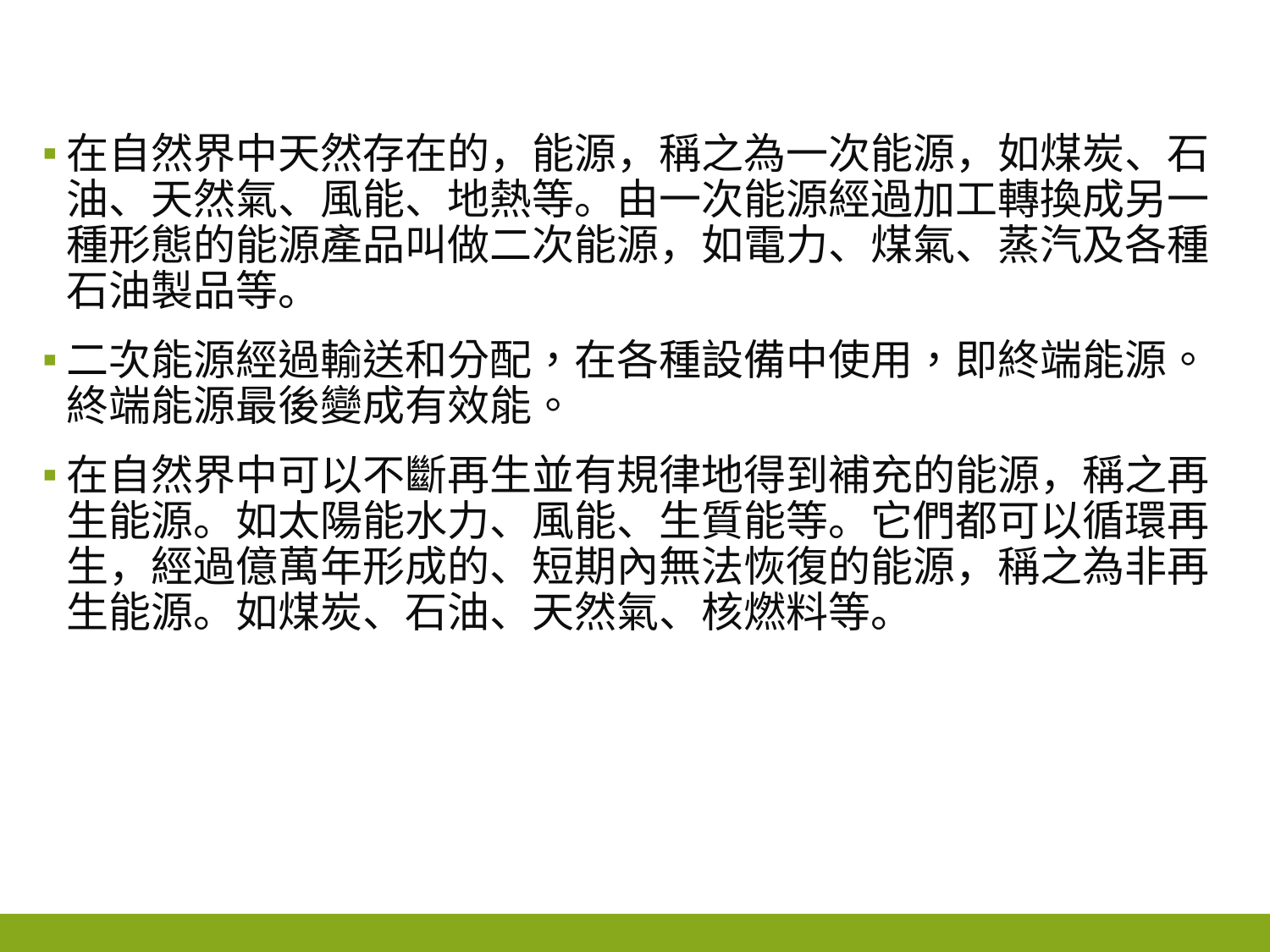

#
在自然界中天然存在的，能源，稱之為一次能源，如煤炭、石油、天然氣、風能、地熱等。由一次能源經過加工轉換成另一種形態的能源產品叫做二次能源，如電力、煤氣、蒸汽及各種石油製品等。
二次能源經過輸送和分配，在各種設備中使用，即終端能源。終端能源最後變成有效能。
在自然界中可以不斷再生並有規律地得到補充的能源，稱之再生能源。如太陽能水力、風能、生質能等。它們都可以循環再生，經過億萬年形成的、短期內無法恢復的能源，稱之為非再生能源。如煤炭、石油、天然氣、核燃料等。